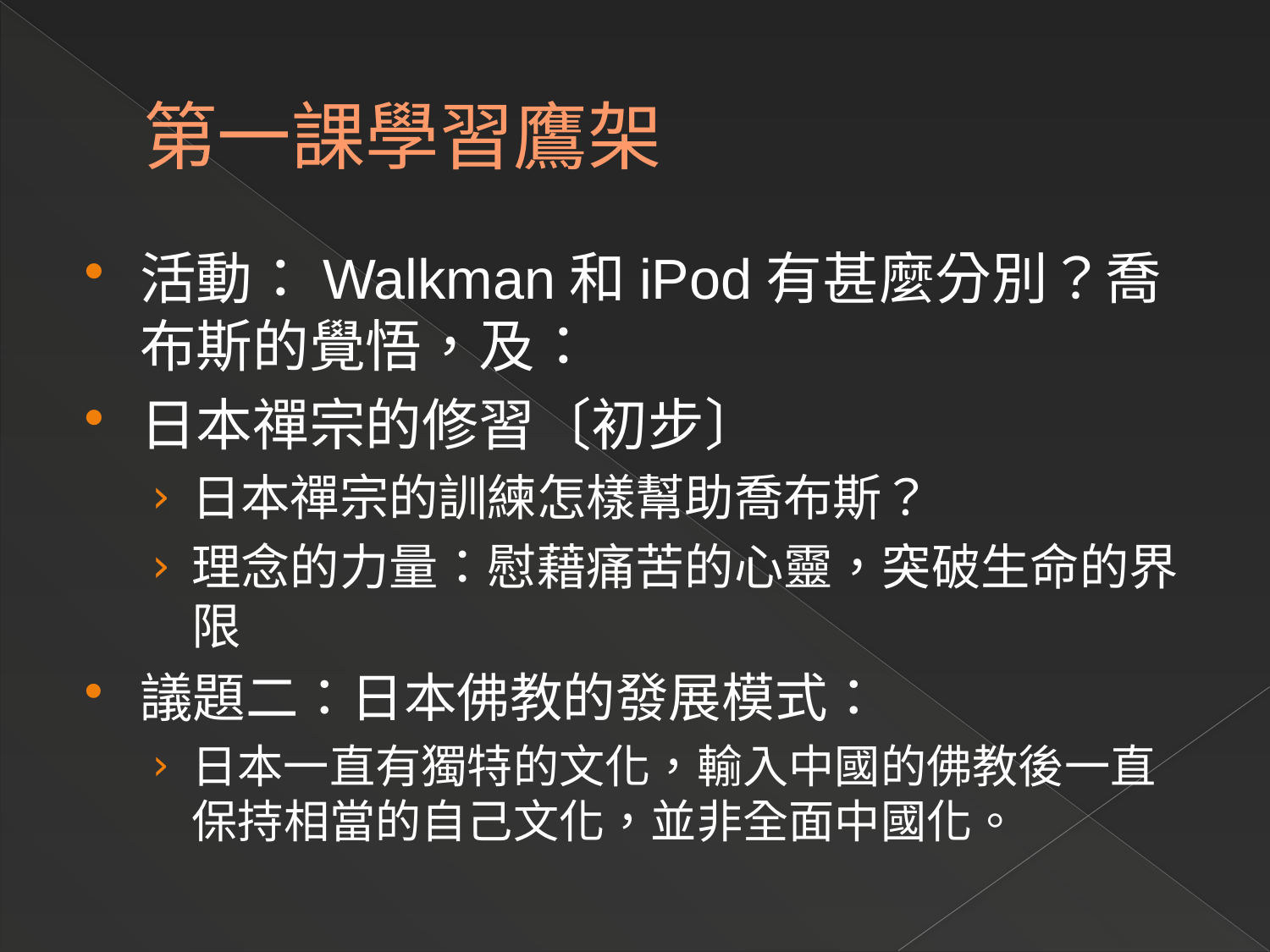

# 第一課學習鷹架
活動：Walkman和iPod有甚麼分別？喬布斯的覺悟，及：
日本禪宗的修習〔初步〕
日本禪宗的訓練怎樣幫助喬布斯？
理念的力量：慰藉痛苦的心靈，突破生命的界限
議題二：日本佛教的發展模式：
日本一直有獨特的文化，輸入中國的佛教後一直保持相當的自己文化，並非全面中國化。